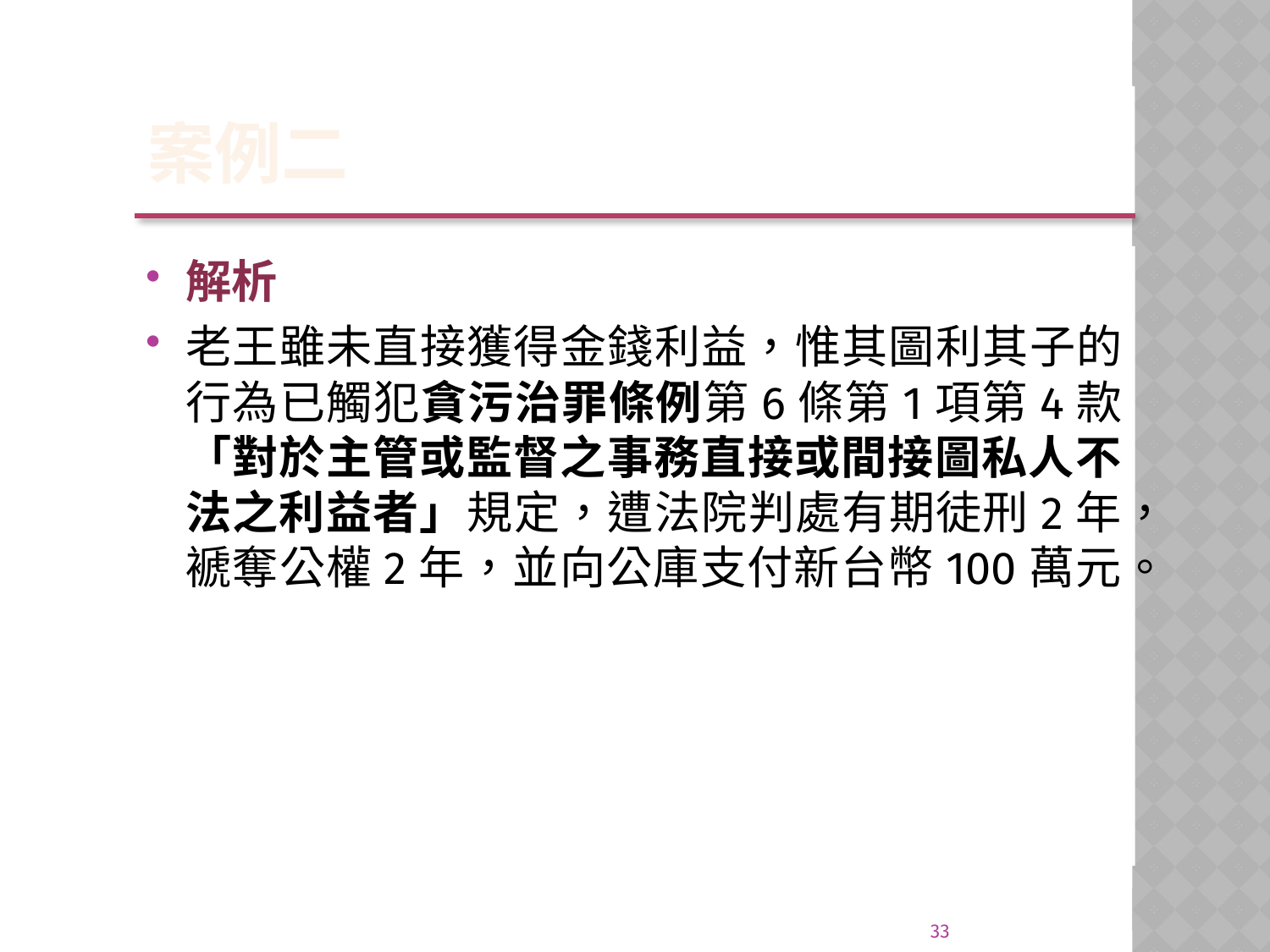

案例二
解析
老王雖未直接獲得金錢利益，惟其圖利其子的行為已觸犯貪污治罪條例第6條第1項第4款「對於主管或監督之事務直接或間接圖私人不法之利益者」規定，遭法院判處有期徒刑2年，褫奪公權2年，並向公庫支付新台幣100萬元。
33